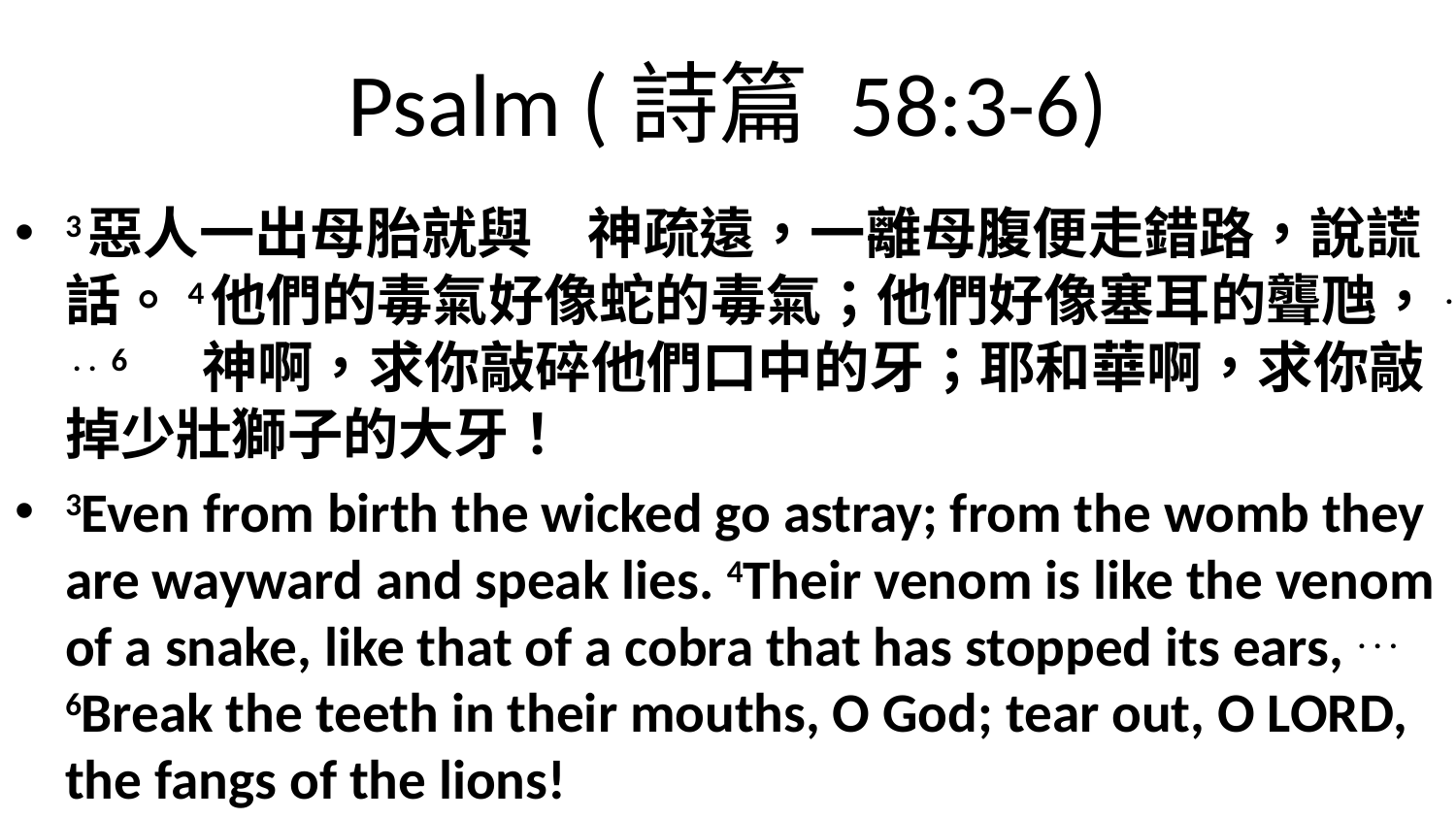

# Psalm (詩篇 58:3-6)
3惡人一出母胎就與　神疏遠，一離母腹便走錯路，說謊話。4他們的毒氣好像蛇的毒氣；他們好像塞耳的聾虺，. . .  6　 神啊，求你敲碎他們口中的牙；耶和華啊，求你敲掉少壯獅子的大牙！
3Even from birth the wicked go astray; from the womb they are wayward and speak lies. 4Their venom is like the venom of a snake, like that of a cobra that has stopped its ears, . . . 6Break the teeth in their mouths, O God; tear out, O LORD, the fangs of the lions!